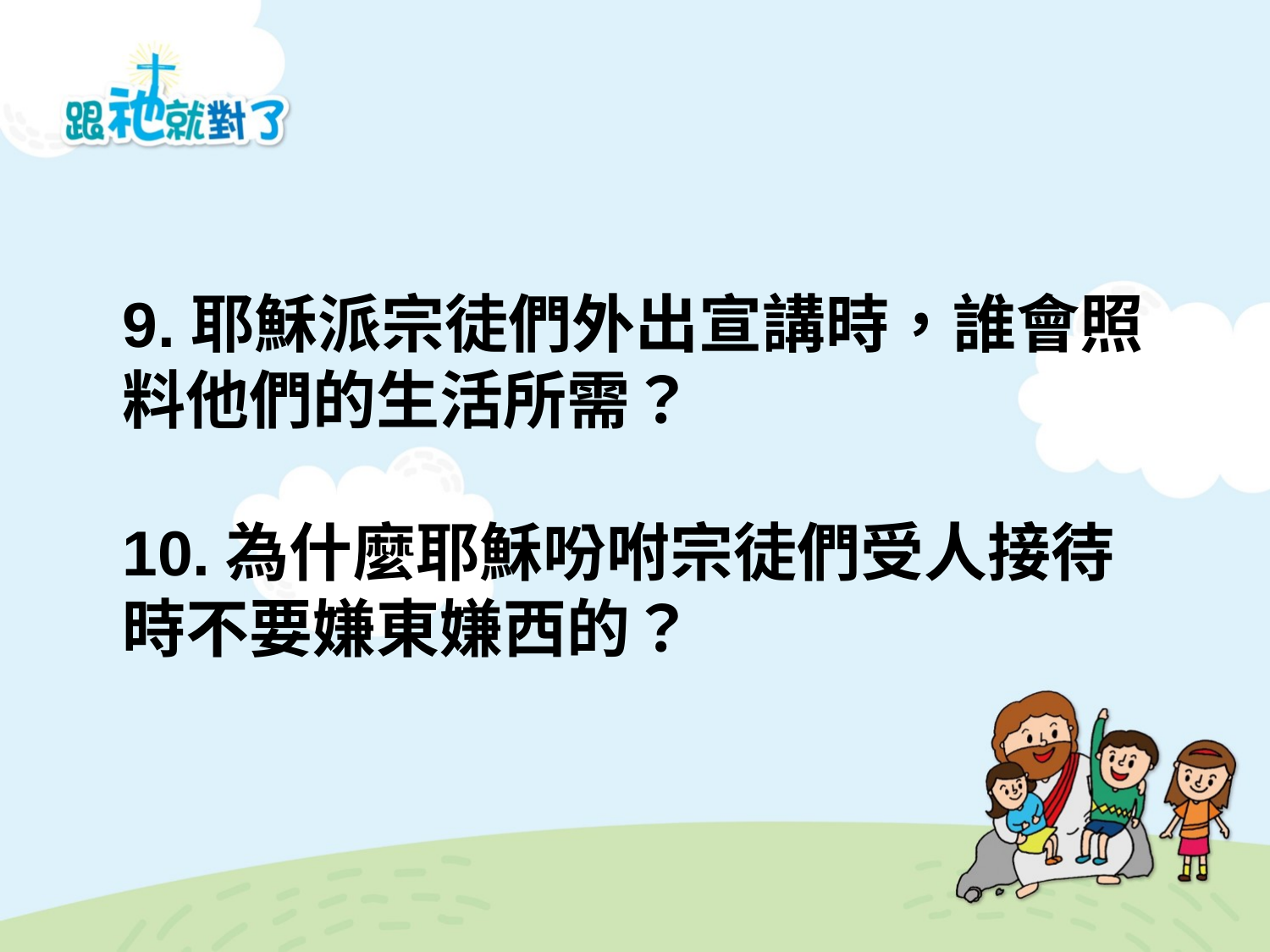

9.耶穌派宗徒們外出宣講時，誰會照料他們的生活所需？

10.為什麼耶穌吩咐宗徒們受人接待時不要嫌東嫌西的？